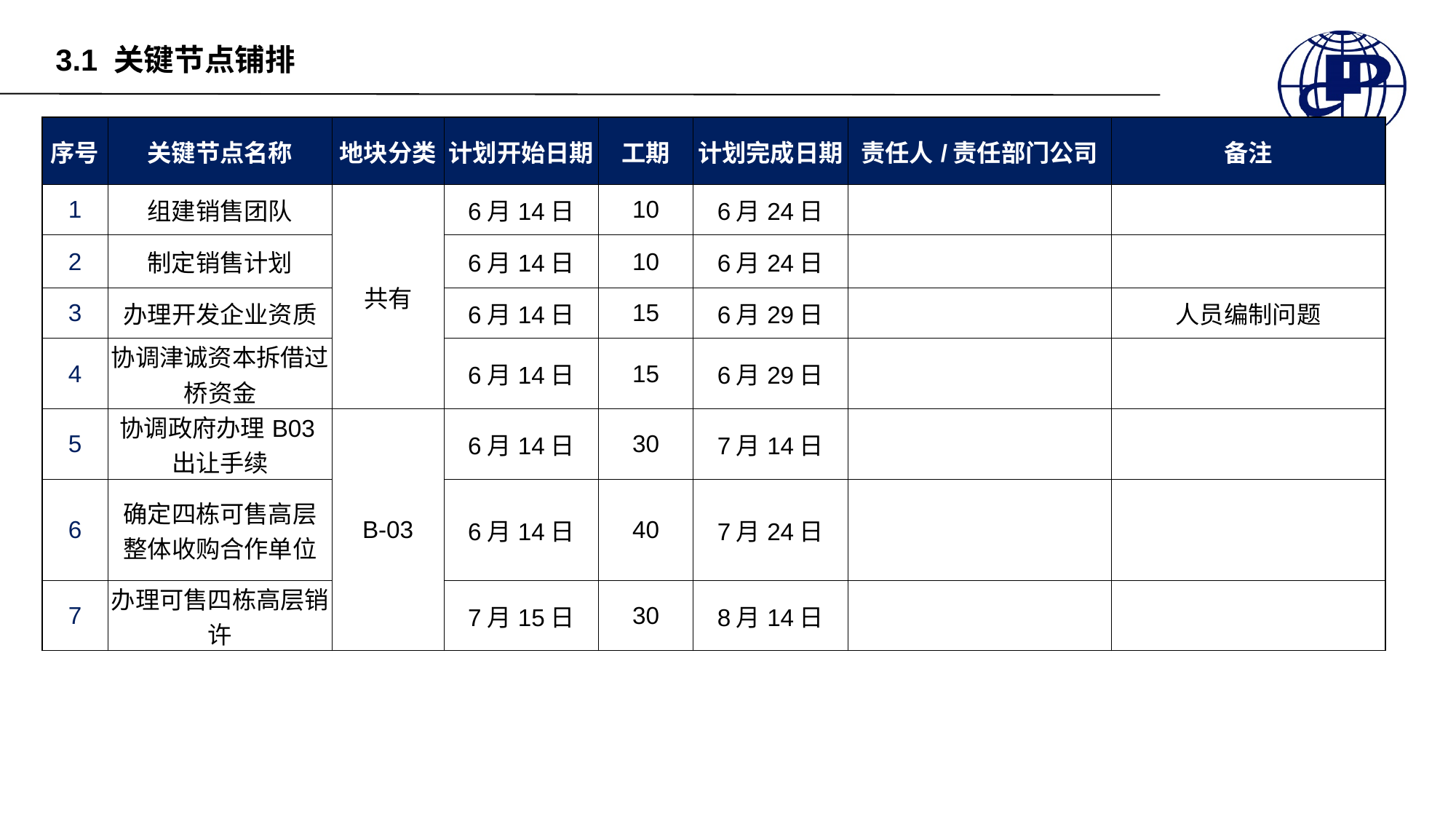

3.1 关键节点铺排
| 序号 | 关键节点名称 | 地块分类 | 计划开始日期 | 工期 | 计划完成日期 | 责任人/责任部门公司 | 备注 |
| --- | --- | --- | --- | --- | --- | --- | --- |
| 1 | 组建销售团队 | 共有 | 6月14日 | 10 | 6月24日 |  |  |
| 2 | 制定销售计划 |  | 6月14日 | 10 | 6月24日 |  |  |
| 3 | 办理开发企业资质 |  | 6月14日 | 15 | 6月29日 |  | 人员编制问题 |
| 4 | 协调津诚资本拆借过桥资金 |  | 6月14日 | 15 | 6月29日 |  |  |
| 5 | 协调政府办理B03出让手续 | B-03 | 6月14日 | 30 | 7月14日 |  |  |
| 6 | 确定四栋可售高层 整体收购合作单位 |  | 6月14日 | 40 | 7月24日 |  |  |
| 7 | 办理可售四栋高层销许 |  | 7月15日 | 30 | 8月14日 |  |  |